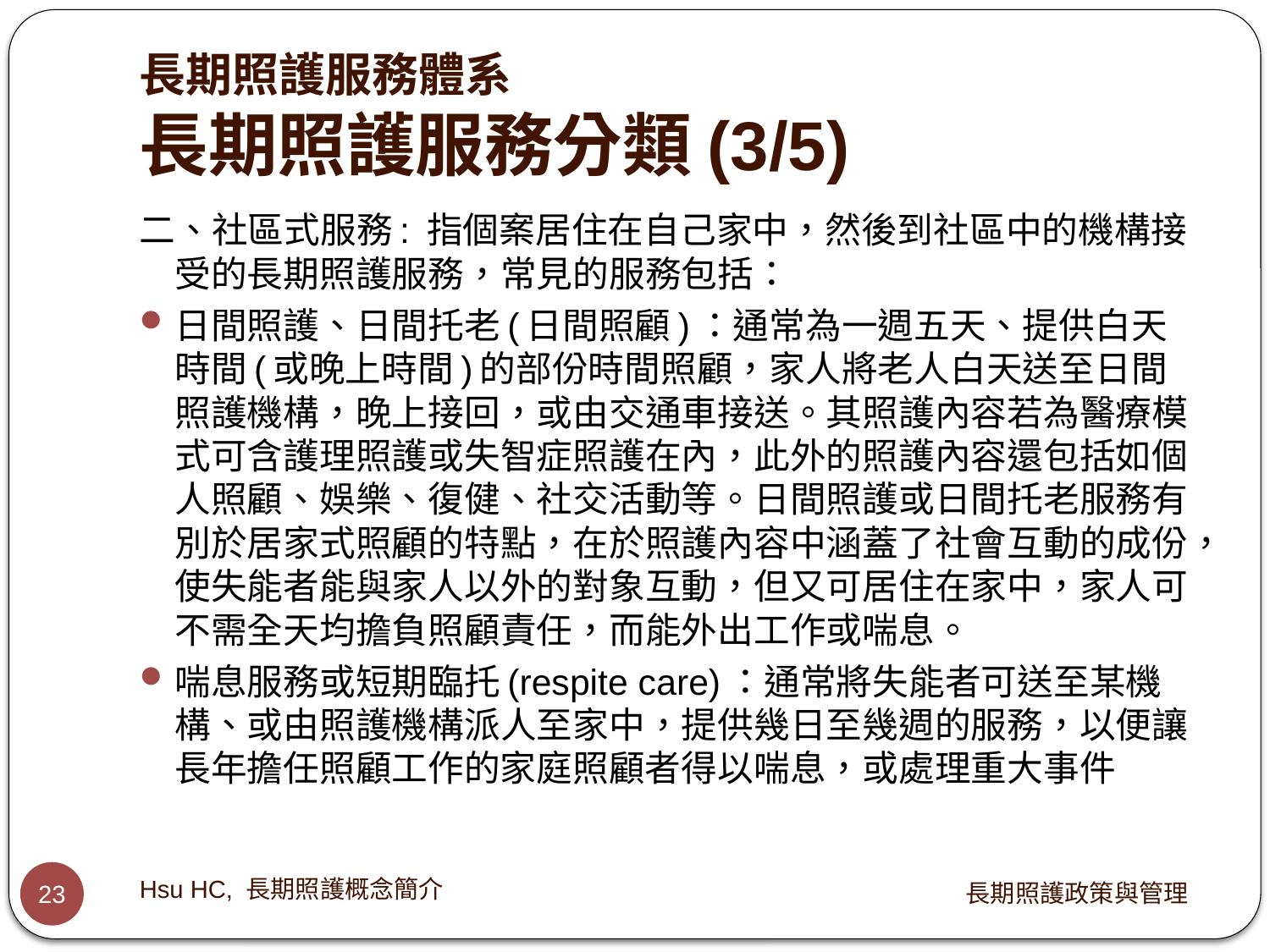

# 長期照護服務體系 長期照護服務分類(3/5)
二、社區式服務: 指個案居住在自己家中，然後到社區中的機構接受的長期照護服務，常見的服務包括：
日間照護、日間托老(日間照顧)：通常為一週五天、提供白天時間(或晚上時間)的部份時間照顧，家人將老人白天送至日間照護機構，晚上接回，或由交通車接送。其照護內容若為醫療模式可含護理照護或失智症照護在內，此外的照護內容還包括如個人照顧、娛樂、復健、社交活動等。日間照護或日間托老服務有別於居家式照顧的特點，在於照護內容中涵蓋了社會互動的成份，使失能者能與家人以外的對象互動，但又可居住在家中，家人可不需全天均擔負照顧責任，而能外出工作或喘息。
喘息服務或短期臨托(respite care)：通常將失能者可送至某機構、或由照護機構派人至家中，提供幾日至幾週的服務，以便讓長年擔任照顧工作的家庭照顧者得以喘息，或處理重大事件
Hsu HC, 長期照護概念簡介
長期照護政策與管理
23